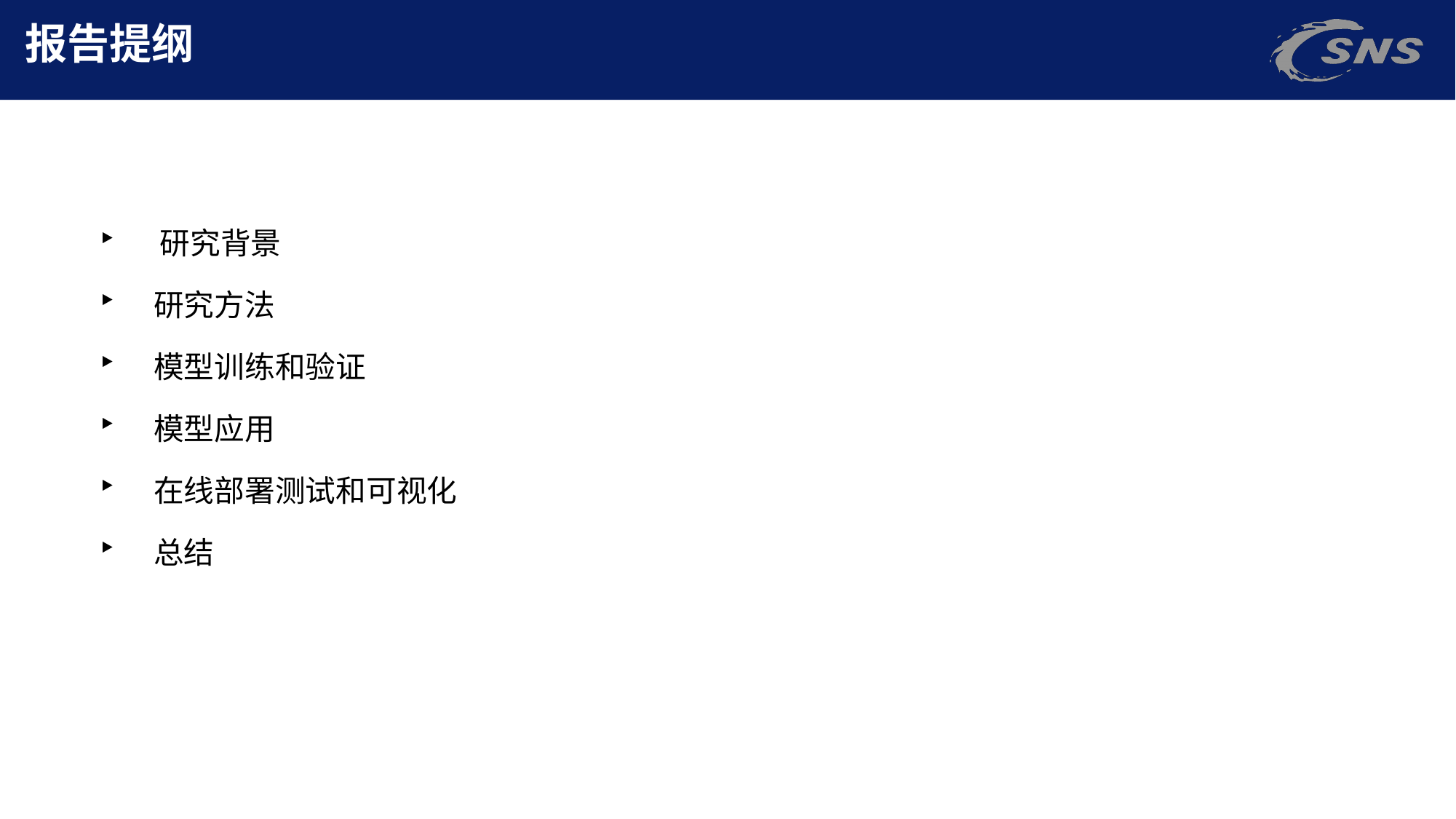

报告提纲

研究背景
研究方法
模型训练和验证
模型应用
在线部署测试和可视化
总结
2